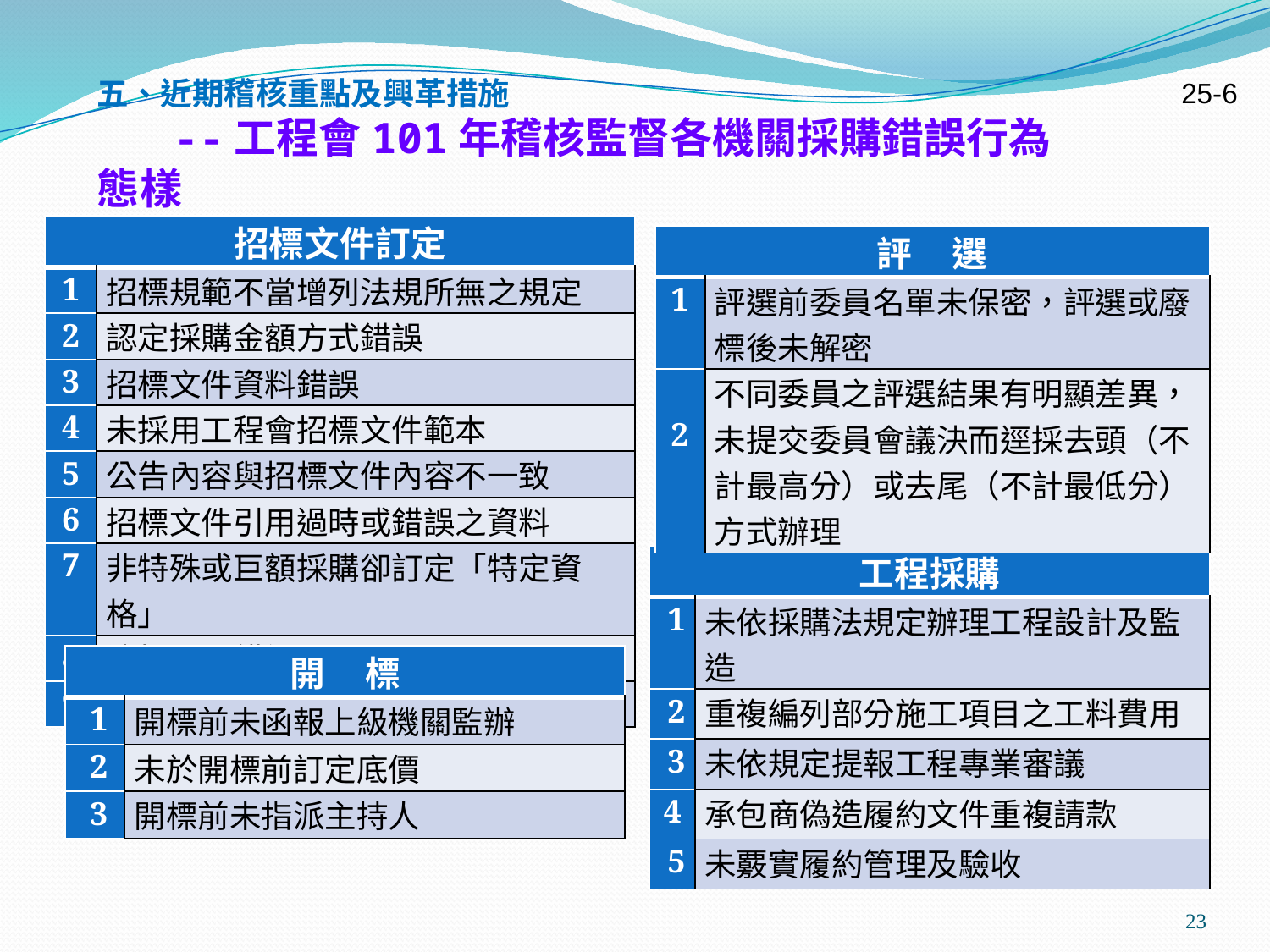

五、近期稽核重點及興革措施
   --工程會101年稽核監督各機關採購錯誤行為態樣

25-6
| 招標文件訂定 |  |
| --- | --- |
| 1 | 招標規範不當增列法規所無之規定 |
| 2 | 認定採購金額方式錯誤 |
| 3 | 招標文件資料錯誤 |
| 4 | 未採用工程會招標文件範本 |
| 5 | 公告內容與招標文件內容不一致 |
| 6 | 招標文件引用過時或錯誤之資料 |
| 7 | 非特殊或巨額採購卻訂定「特定資格」 |
| 8 | 決標原則錯誤 |
| 9 | 履約條款違反公平合理原則 |
| 評 選 |  |
| --- | --- |
| 1 | 評選前委員名單未保密，評選或廢標後未解密 |
| 2 | 不同委員之評選結果有明顯差異，未提交委員會議決而逕採去頭（不計最高分）或去尾（不計最低分）方式辦理 |
| 工程採購 |  |
| --- | --- |
| 1 | 未依採購法規定辦理工程設計及監造 |
| 2 | 重複編列部分施工項目之工料費用 |
| 3 | 未依規定提報工程專業審議 |
| 4 | 承包商偽造履約文件重複請款 |
| 5 | 未覈實履約管理及驗收 |
| 開 標 |  |
| --- | --- |
| 1 | 開標前未函報上級機關監辦 |
| 2 | 未於開標前訂定底價 |
| 3 | 開標前未指派主持人 |
23